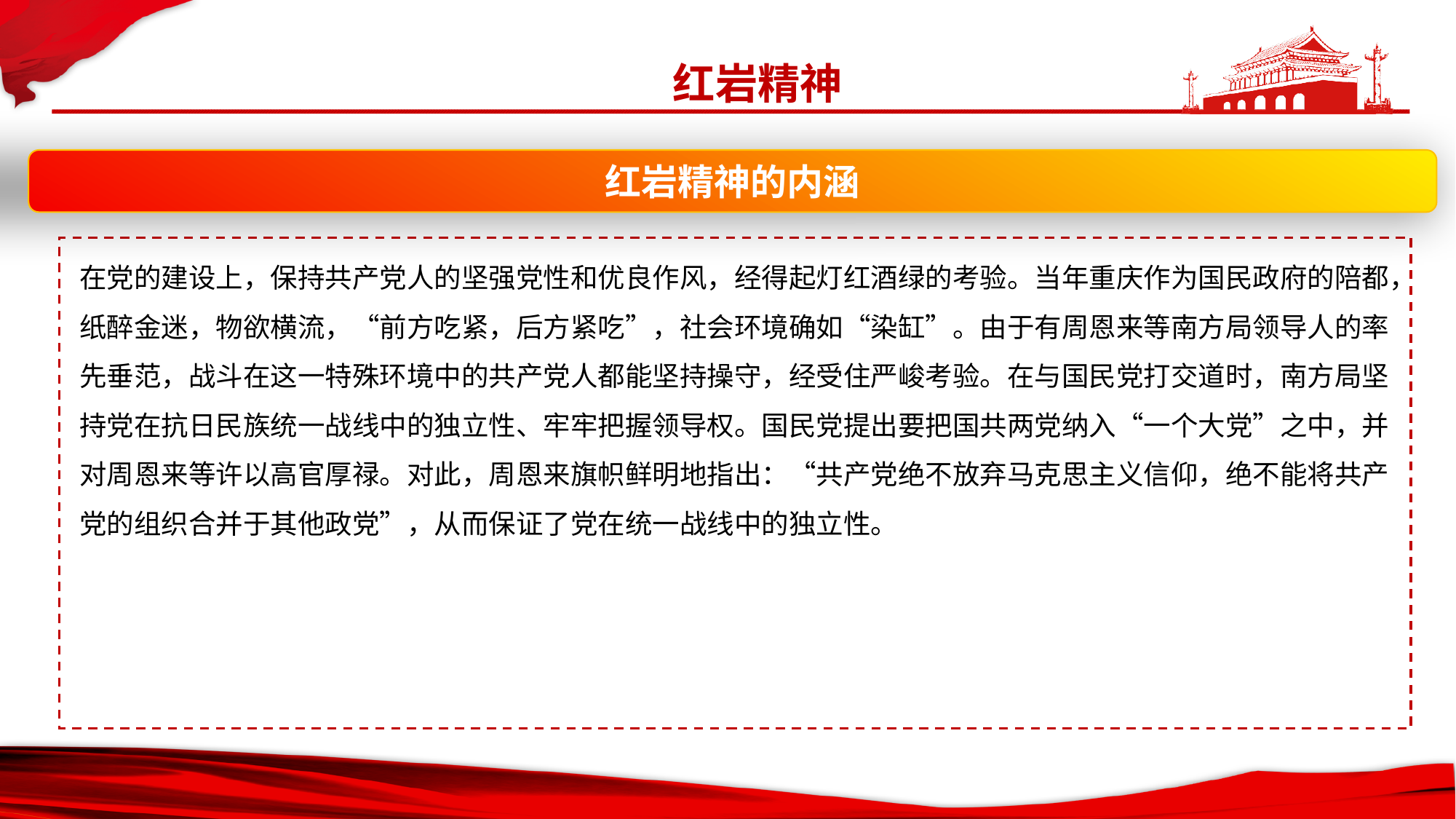

红岩精神
红岩精神的内涵

在党的建设上，保持共产党人的坚强党性和优良作风，经得起灯红酒绿的考验。当年重庆作为国民政府的陪都，纸醉金迷，物欲横流，“前方吃紧，后方紧吃”，社会环境确如“染缸”。由于有周恩来等南方局领导人的率先垂范，战斗在这一特殊环境中的共产党人都能坚持操守，经受住严峻考验。在与国民党打交道时，南方局坚持党在抗日民族统一战线中的独立性、牢牢把握领导权。国民党提出要把国共两党纳入“一个大党”之中，并对周恩来等许以高官厚禄。对此，周恩来旗帜鲜明地指出：“共产党绝不放弃马克思主义信仰，绝不能将共产党的组织合并于其他政党”，从而保证了党在统一战线中的独立性。